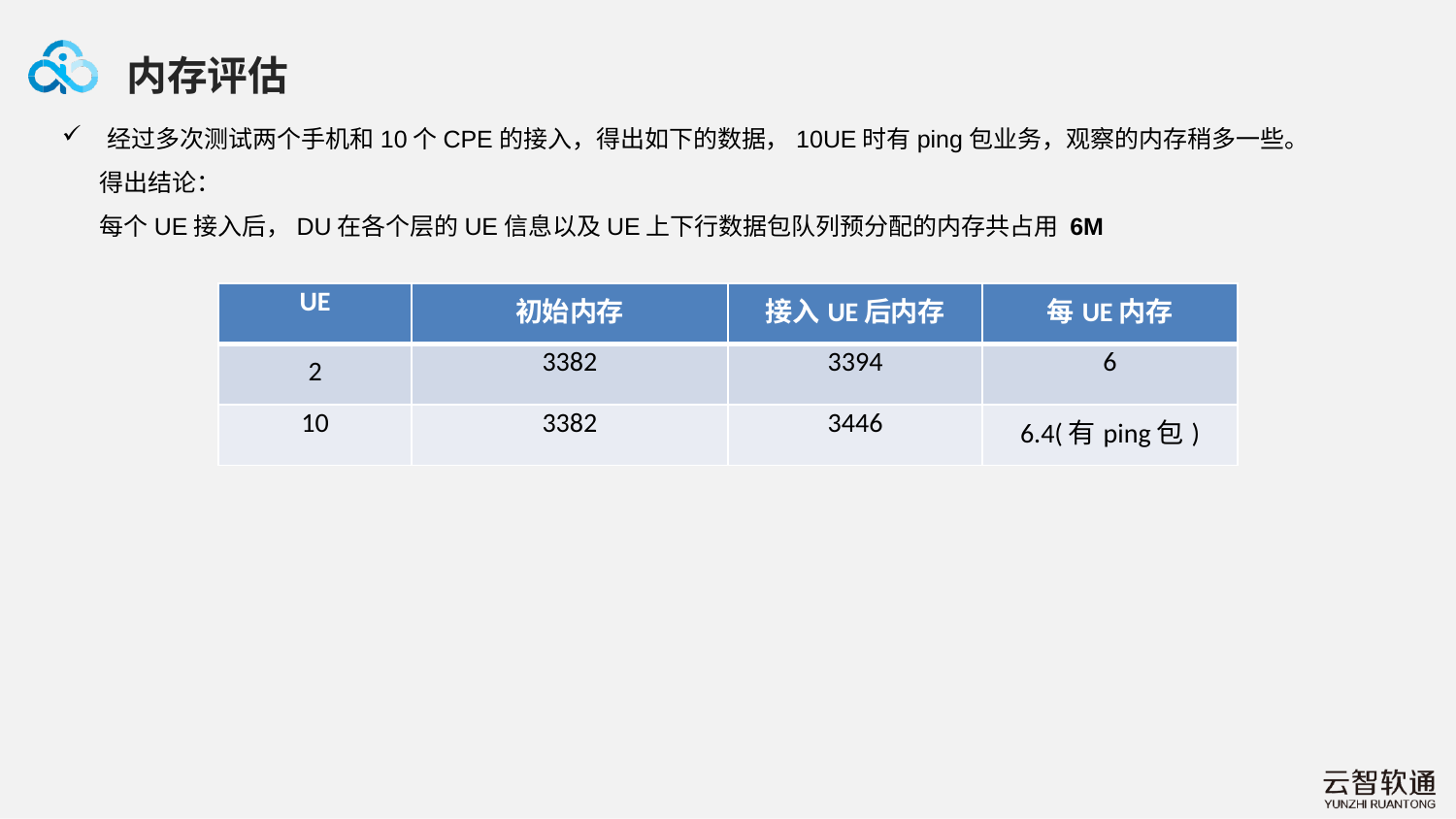

内存评估
经过多次测试两个手机和10个CPE的接入，得出如下的数据，10UE时有ping包业务，观察的内存稍多一些。
      得出结论：
      每个UE接入后，DU在各个层的UE信息以及UE上下行数据包队列预分配的内存共占用 6M
| UE | 初始内存 | 接入UE后内存 | 每UE内存 |
| --- | --- | --- | --- |
| 2 | 3382 | 3394 | 6 |
| 10 | 3382 | 3446 | 6.4(有ping包) |